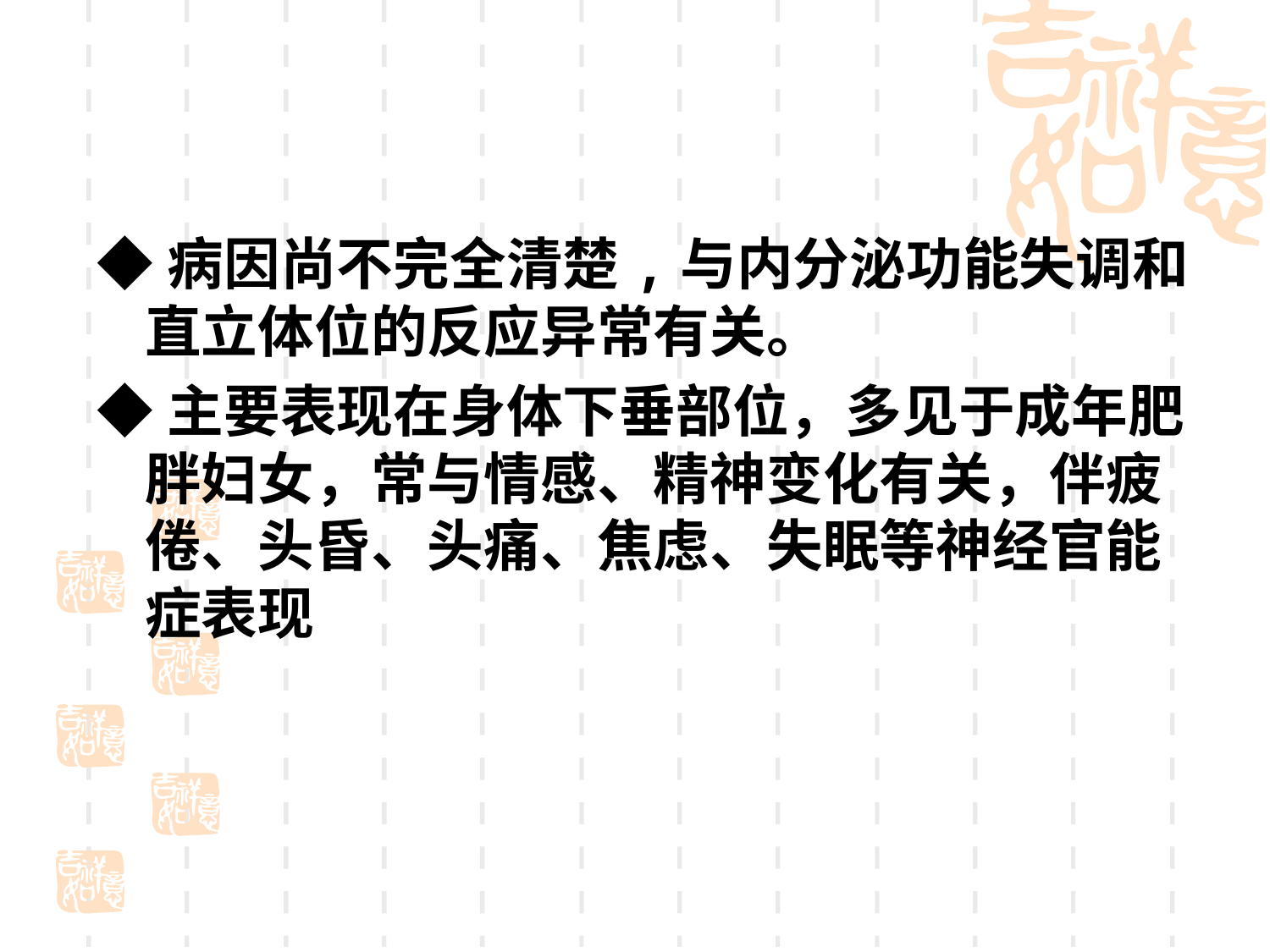

◆病因尚不完全清楚,与内分泌功能失调和直立体位的反应异常有关。
◆主要表现在身体下垂部位，多见于成年肥胖妇女，常与情感、精神变化有关，伴疲倦、头昏、头痛、焦虑、失眠等神经官能症表现